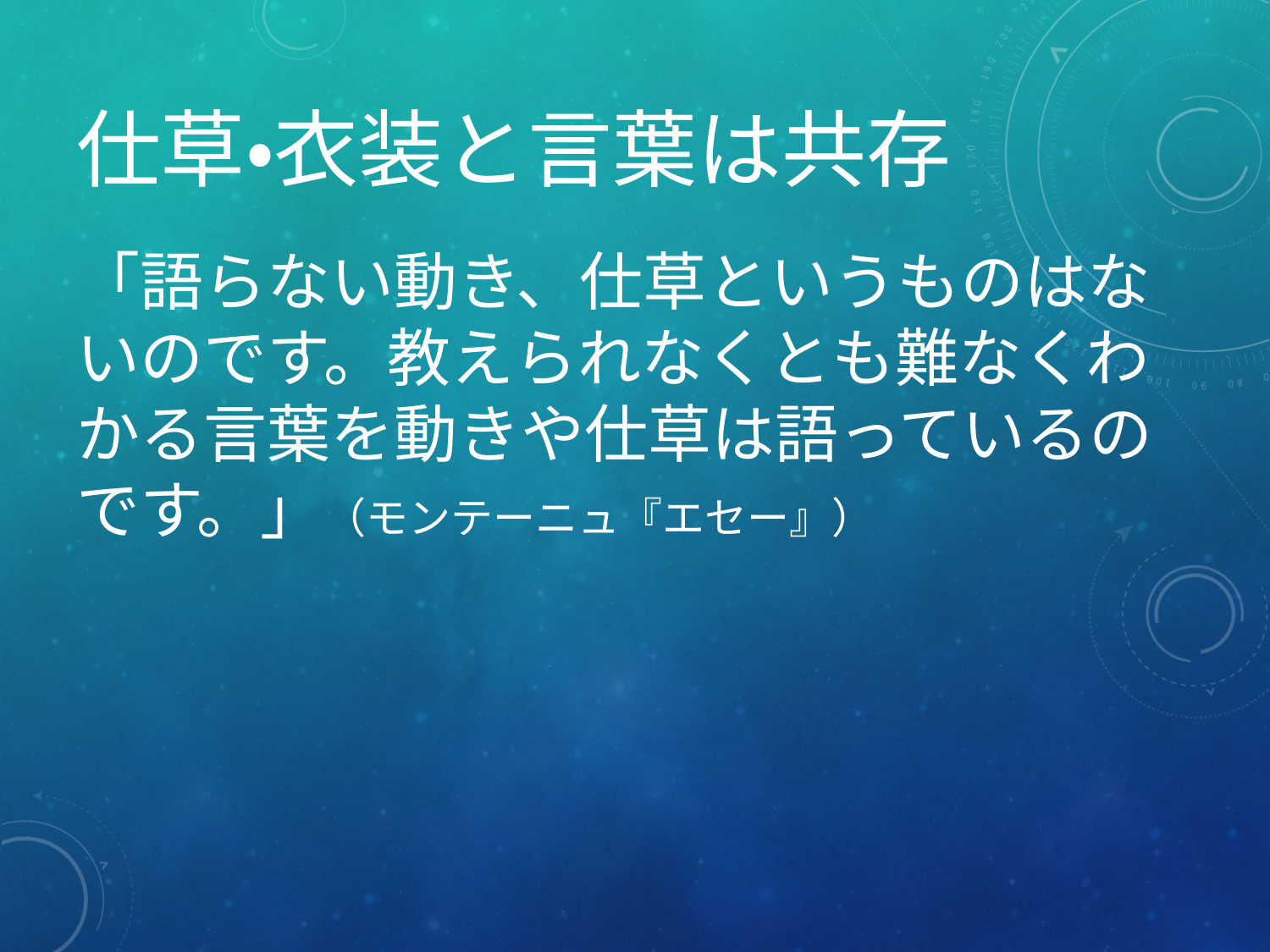

# 仕草・衣装と言葉は共存
「語らない動き、仕草というものはないのです。教えられなくとも難なくわかる言葉を動きや仕草は語っているのです。」（モンテーニュ『エセー』）